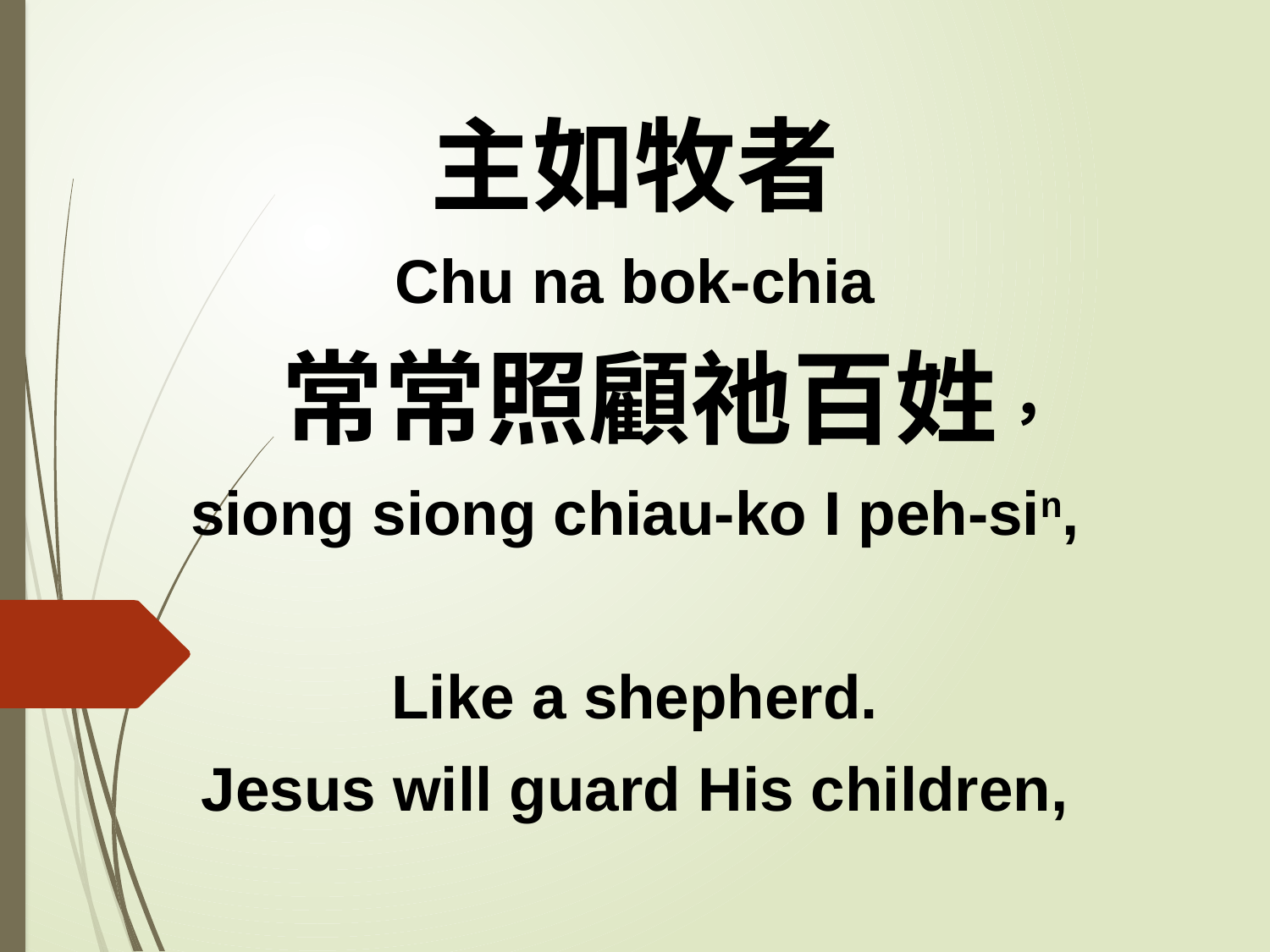

主如牧者
Chu na bok-chia
  常常照顧祂百姓，
siong siong chiau-ko I peh-sin,

Like a shepherd.
Jesus will guard His children,